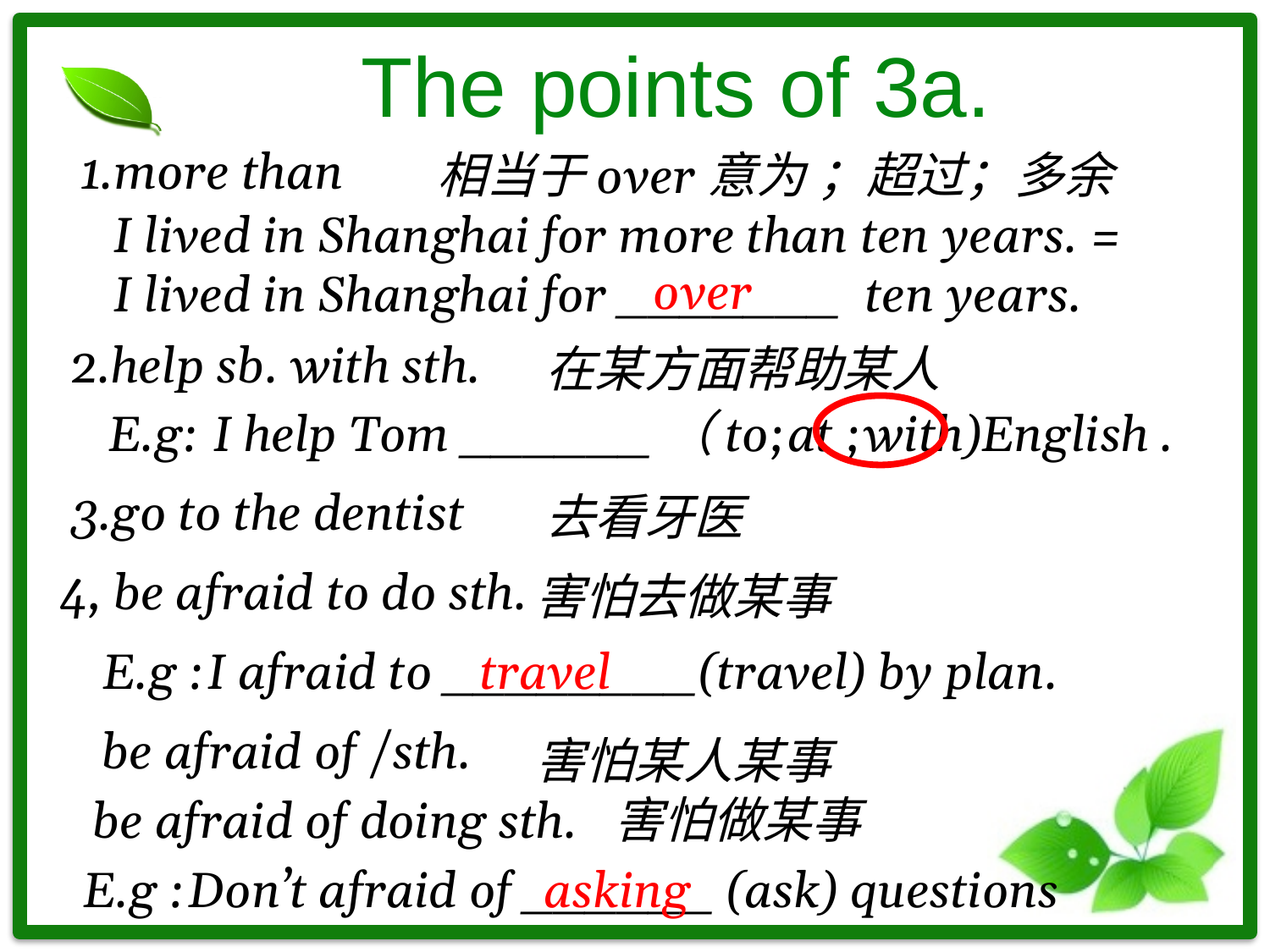

# The points of 3a.
1.more than
相当于over意为 ；超过；多余
I lived in Shanghai for more than ten years. =
I lived in Shanghai for _______  ten years.

over
2.help sb. with sth.
在某方面帮助某人
E.g: I help Tom ______（to;at ;with)English .

3.go to the dentist
去看牙医
4, be afraid to do sth.
害怕去做某事
travel
E.g :I afraid to ________(travel) by plan.
 be afraid of /sth.
害怕某人某事
 be afraid of doing sth.
害怕做某事
E.g :Don’t afraid of ______ (ask) questions
asking